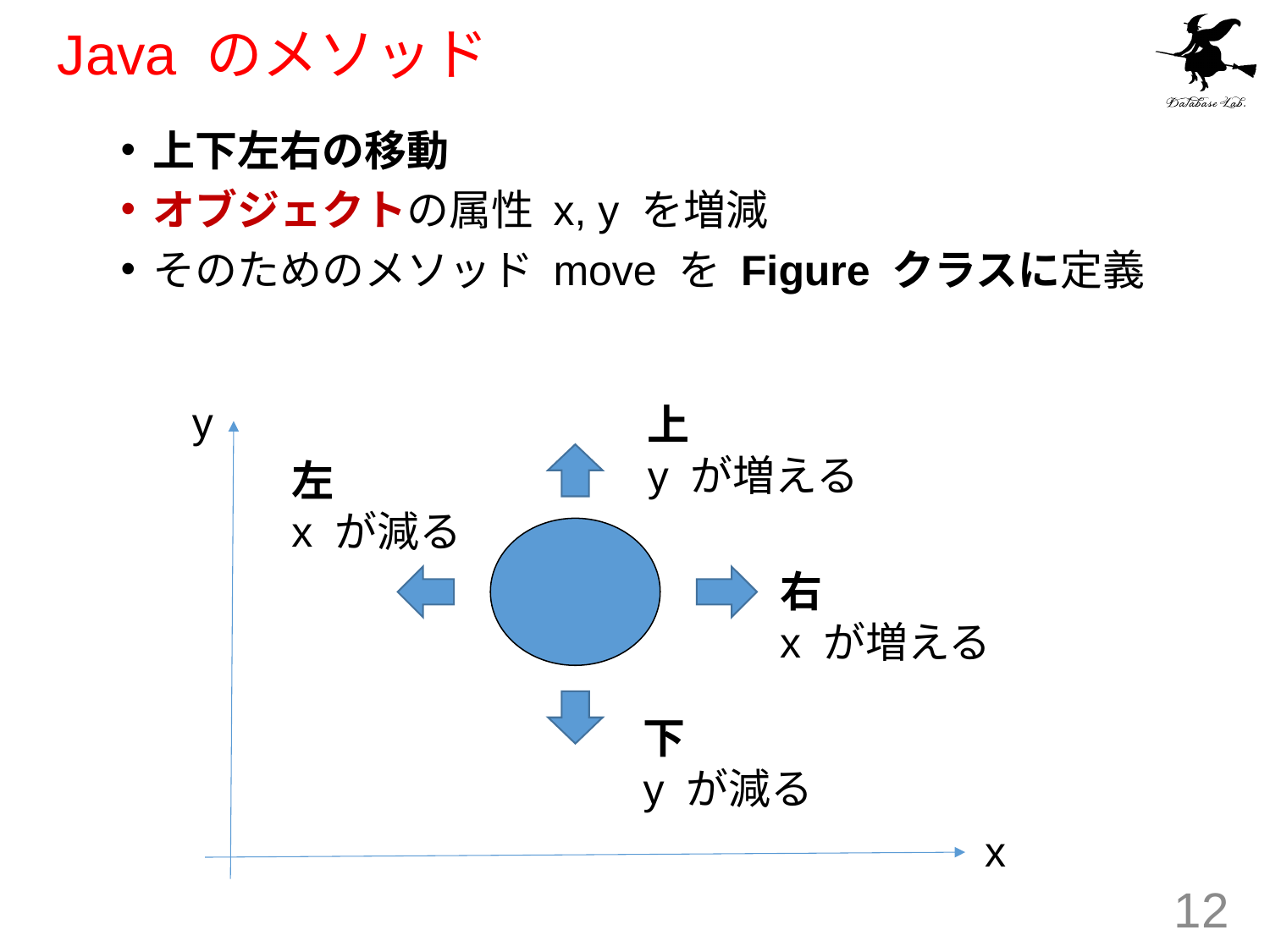

# Java のメソッド
上下左右の移動
オブジェクトの属性 x, y を増減
そのためのメソッド move を Figure クラスに定義

y
上
y が増える

左
x が減る

右
x が増える

下
y が減る
x
12